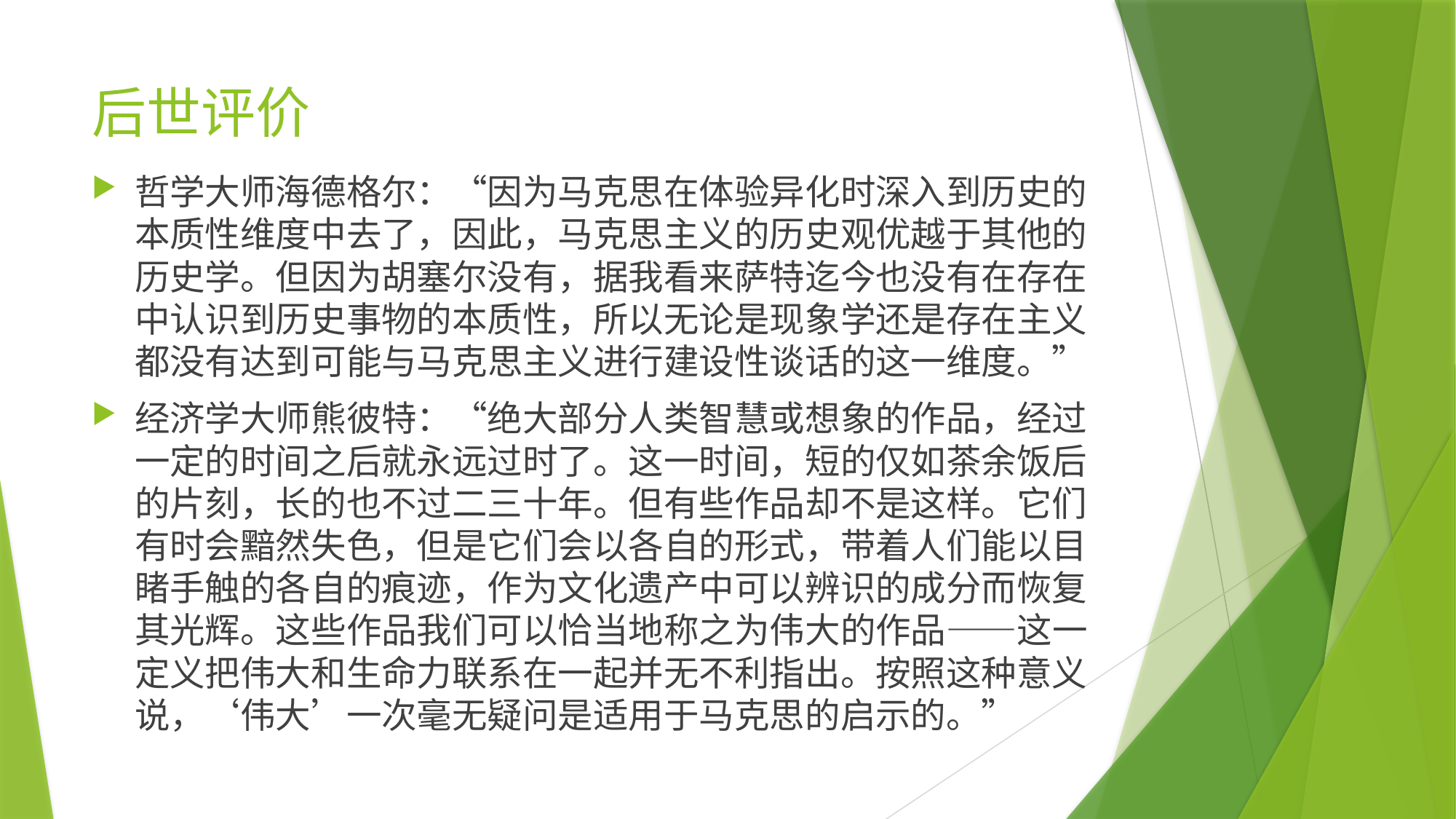

# 后世评价
哲学大师海德格尔：“因为马克思在体验异化时深入到历史的本质性维度中去了，因此，马克思主义的历史观优越于其他的历史学。但因为胡塞尔没有，据我看来萨特迄今也没有在存在中认识到历史事物的本质性，所以无论是现象学还是存在主义都没有达到可能与马克思主义进行建设性谈话的这一维度。”
经济学大师熊彼特：“绝大部分人类智慧或想象的作品，经过一定的时间之后就永远过时了。这一时间，短的仅如茶余饭后的片刻，长的也不过二三十年。但有些作品却不是这样。它们有时会黯然失色，但是它们会以各自的形式，带着人们能以目睹手触的各自的痕迹，作为文化遗产中可以辨识的成分而恢复其光辉。这些作品我们可以恰当地称之为伟大的作品——这一定义把伟大和生命力联系在一起并无不利指出。按照这种意义说，‘伟大’一次毫无疑问是适用于马克思的启示的。”